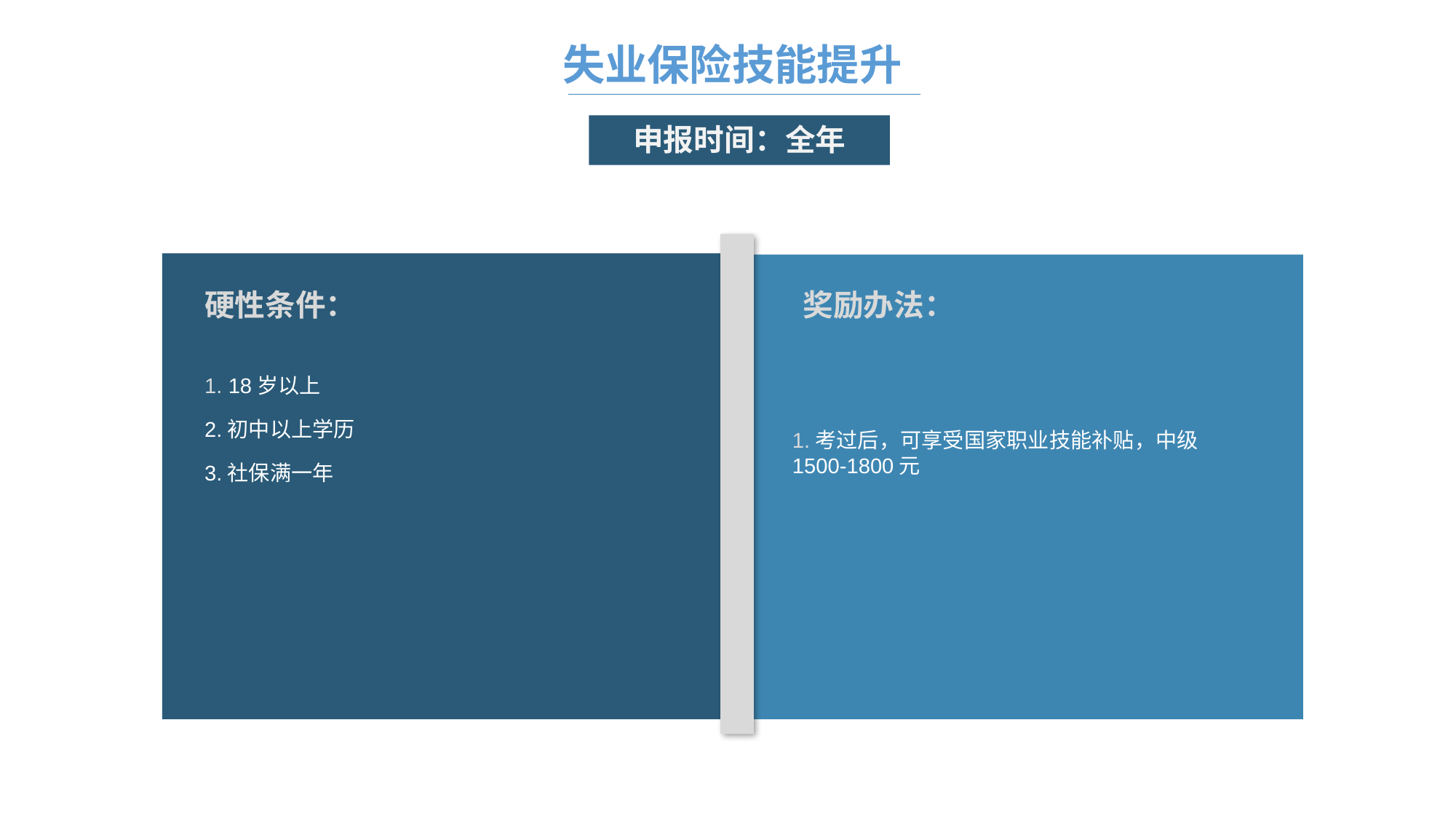

失业保险技能提升
申报时间：全年

硬性条件：
奖励办法：
1. 18岁以上
2.初中以上学历
3.社保满一年

1.考过后，可享受国家职业技能补贴，中级1500-1800元